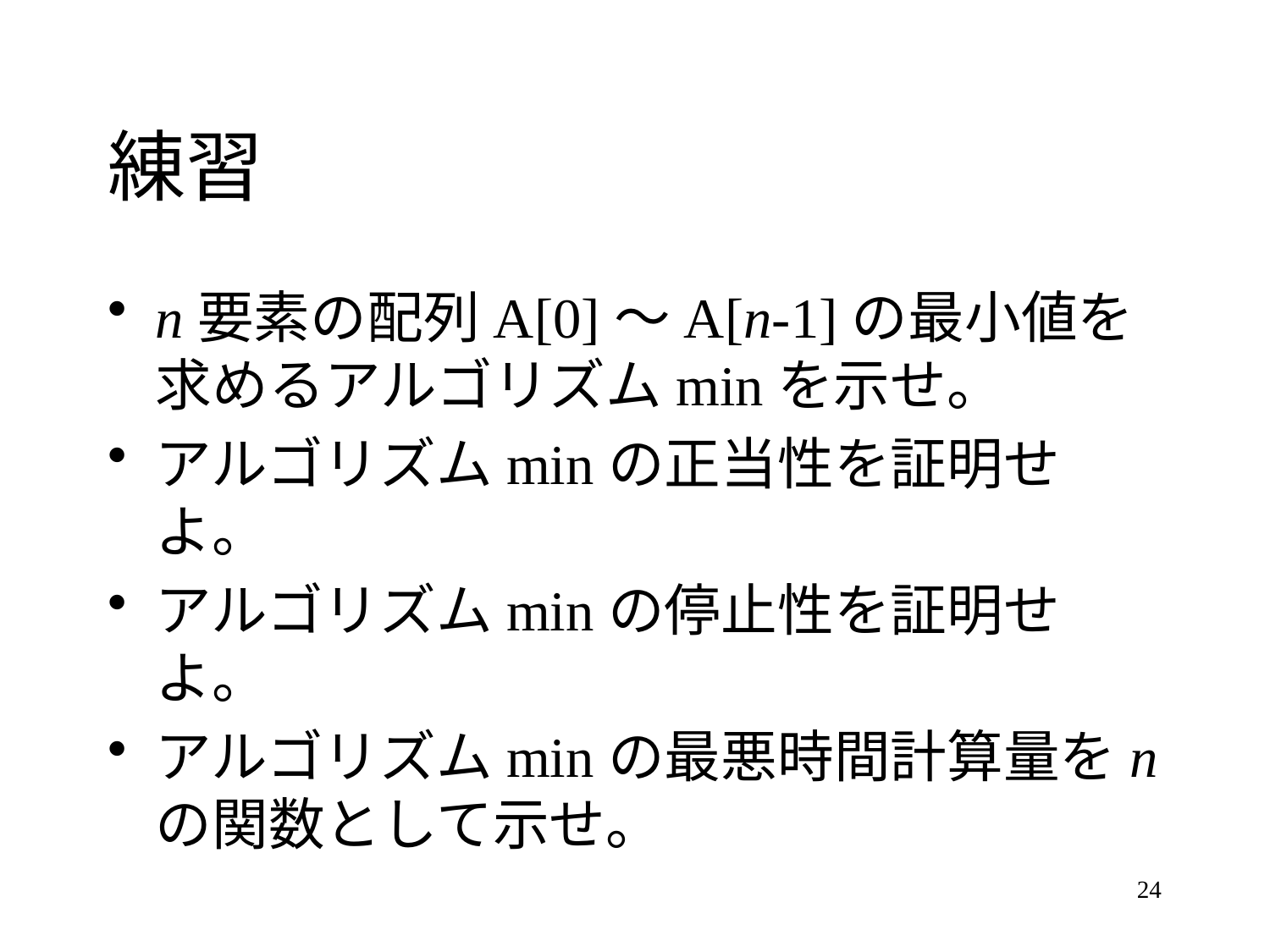

# 練習
n要素の配列A[0]～A[n-1]の最小値を求めるアルゴリズムminを示せ。
アルゴリズムminの正当性を証明せよ。
アルゴリズムminの停止性を証明せよ。
アルゴリズムminの最悪時間計算量をnの関数として示せ。
24